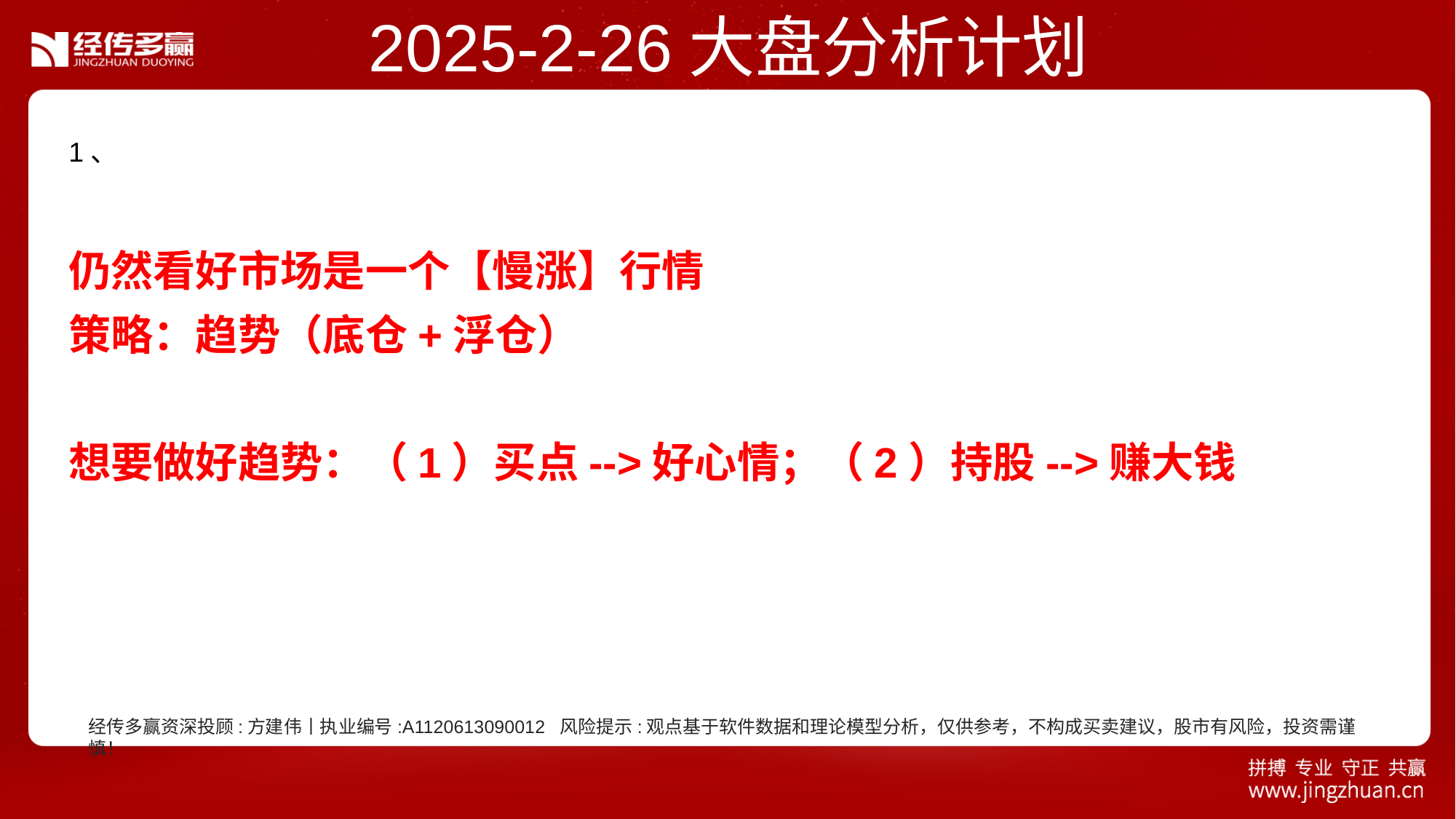

2025-2-26大盘分析计划
1、

仍然看好市场是一个【慢涨】行情
策略：趋势（底仓+浮仓）

想要做好趋势：（1）买点-->好心情；（2）持股-->赚大钱